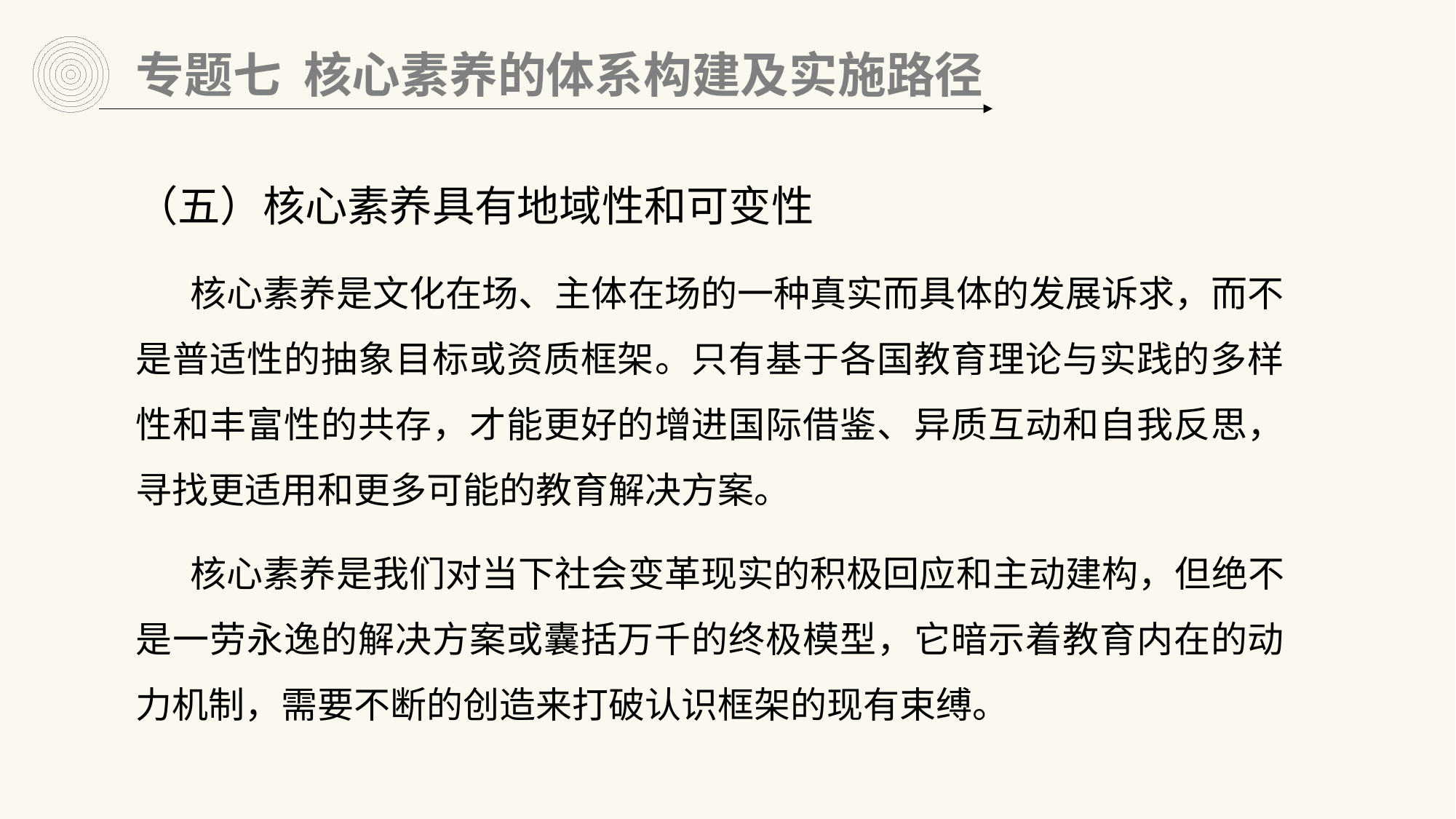

专题七  核心素养的体系构建及实施路径
（五）核心素养具有地域性和可变性
核心素养是文化在场、主体在场的一种真实而具体的发展诉求，而不是普适性的抽象目标或资质框架。只有基于各国教育理论与实践的多样性和丰富性的共存，才能更好的增进国际借鉴、异质互动和自我反思，寻找更适用和更多可能的教育解决方案。
核心素养是我们对当下社会变革现实的积极回应和主动建构，但绝不是一劳永逸的解决方案或囊括万千的终极模型，它暗示着教育内在的动力机制，需要不断的创造来打破认识框架的现有束缚。